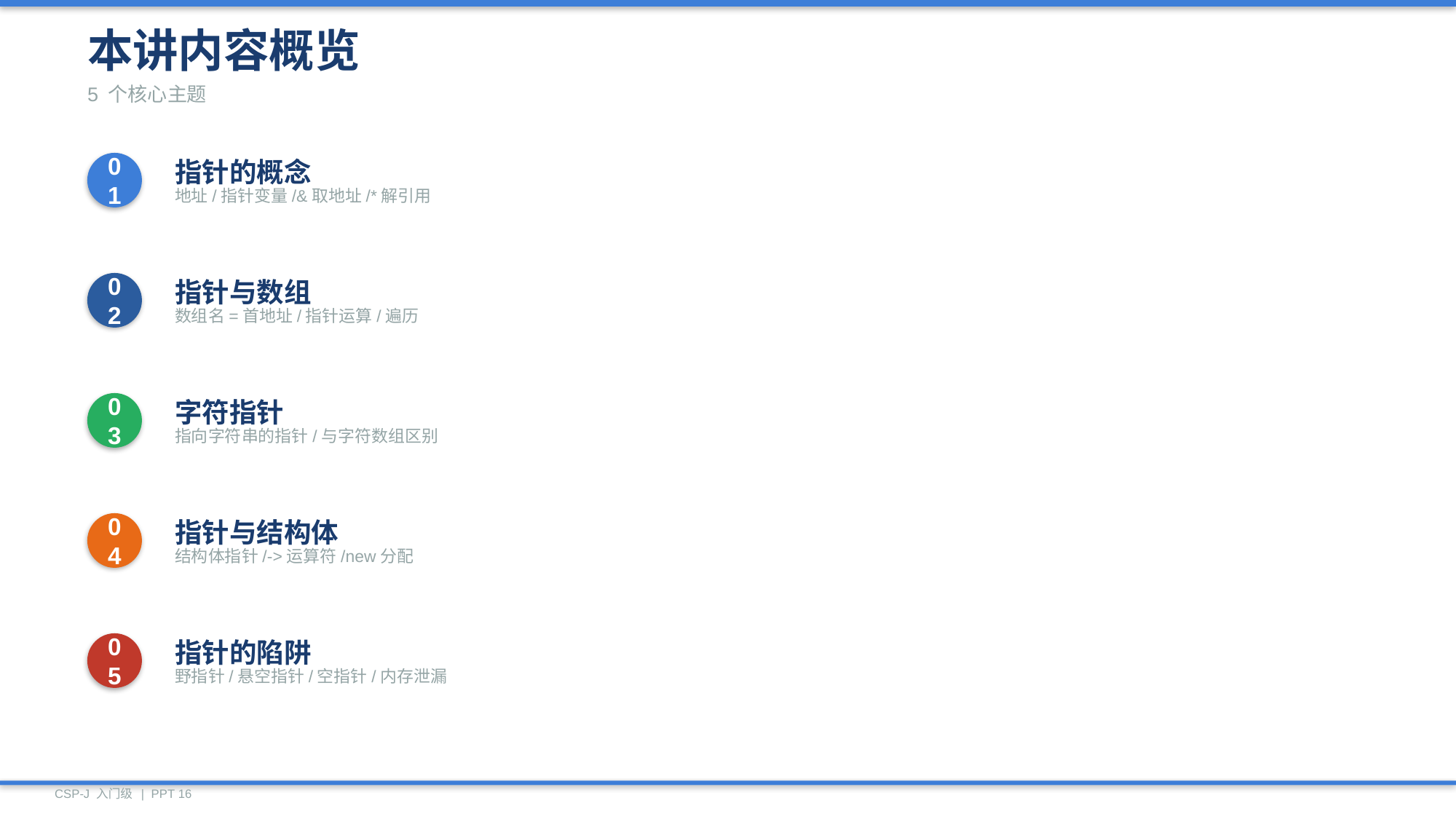

本讲内容概览
5 个核心主题
01
指针的概念
地址/指针变量/&取地址/*解引用
02
指针与数组
数组名=首地址/指针运算/遍历
03
字符指针
指向字符串的指针/与字符数组区别
04
指针与结构体
结构体指针/->运算符/new分配
05
指针的陷阱
野指针/悬空指针/空指针/内存泄漏

CSP-J 入门级  |  PPT 16